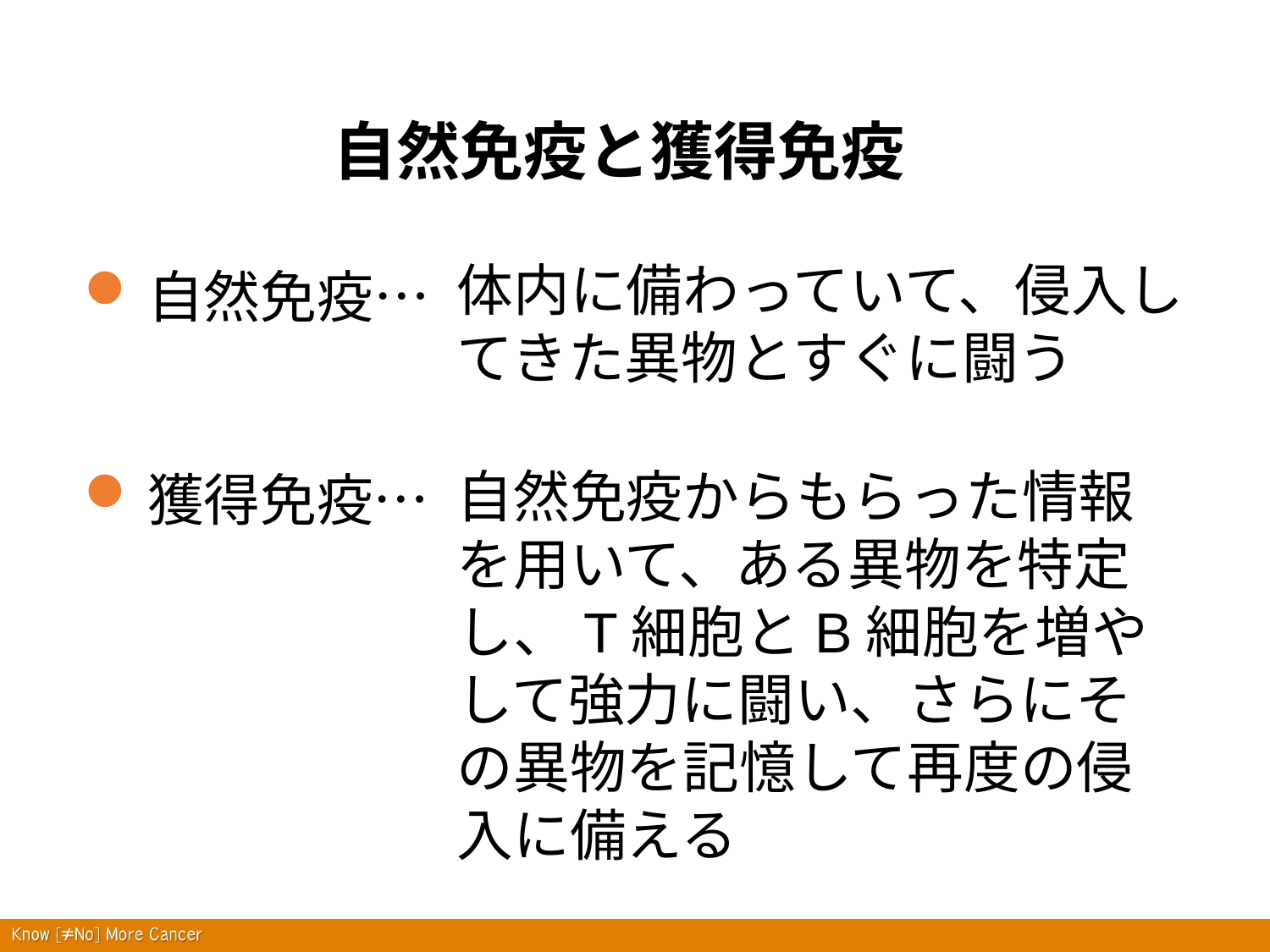

# 自然免疫と獲得免疫
体内に備わっていて、侵入してきた異物とすぐに闘う
自然免疫…

獲得免疫…
自然免疫からもらった情報を用いて、ある異物を特定し、T細胞とB細胞を増やして強力に闘い、さらにその異物を記憶して再度の侵入に備える